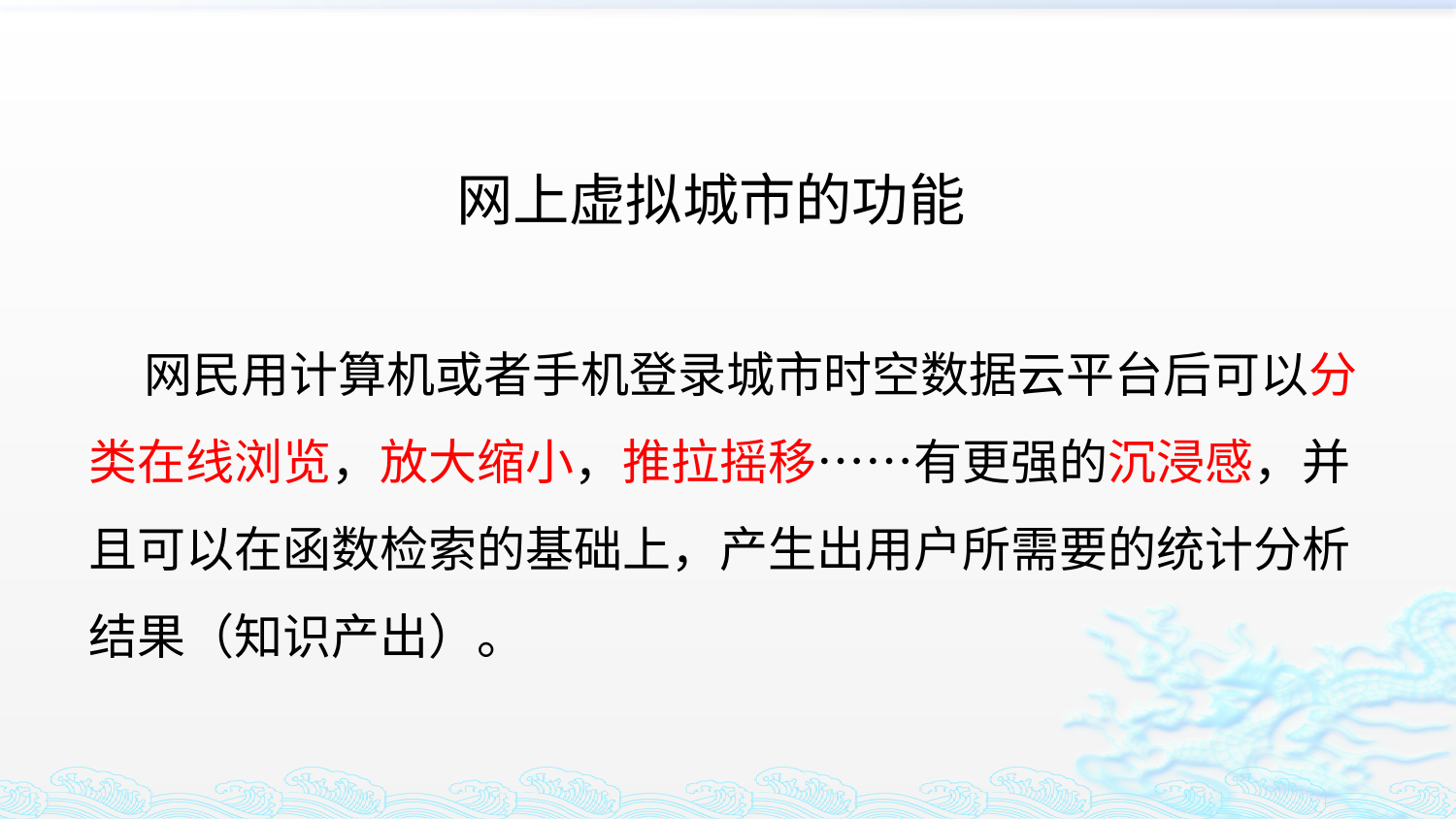

网上虚拟城市的功能
    网民用计算机或者手机登录城市时空数据云平台后可以分类在线浏览，放大缩小，推拉摇移……有更强的沉浸感，并且可以在函数检索的基础上，产生出用户所需要的统计分析结果（知识产出）。